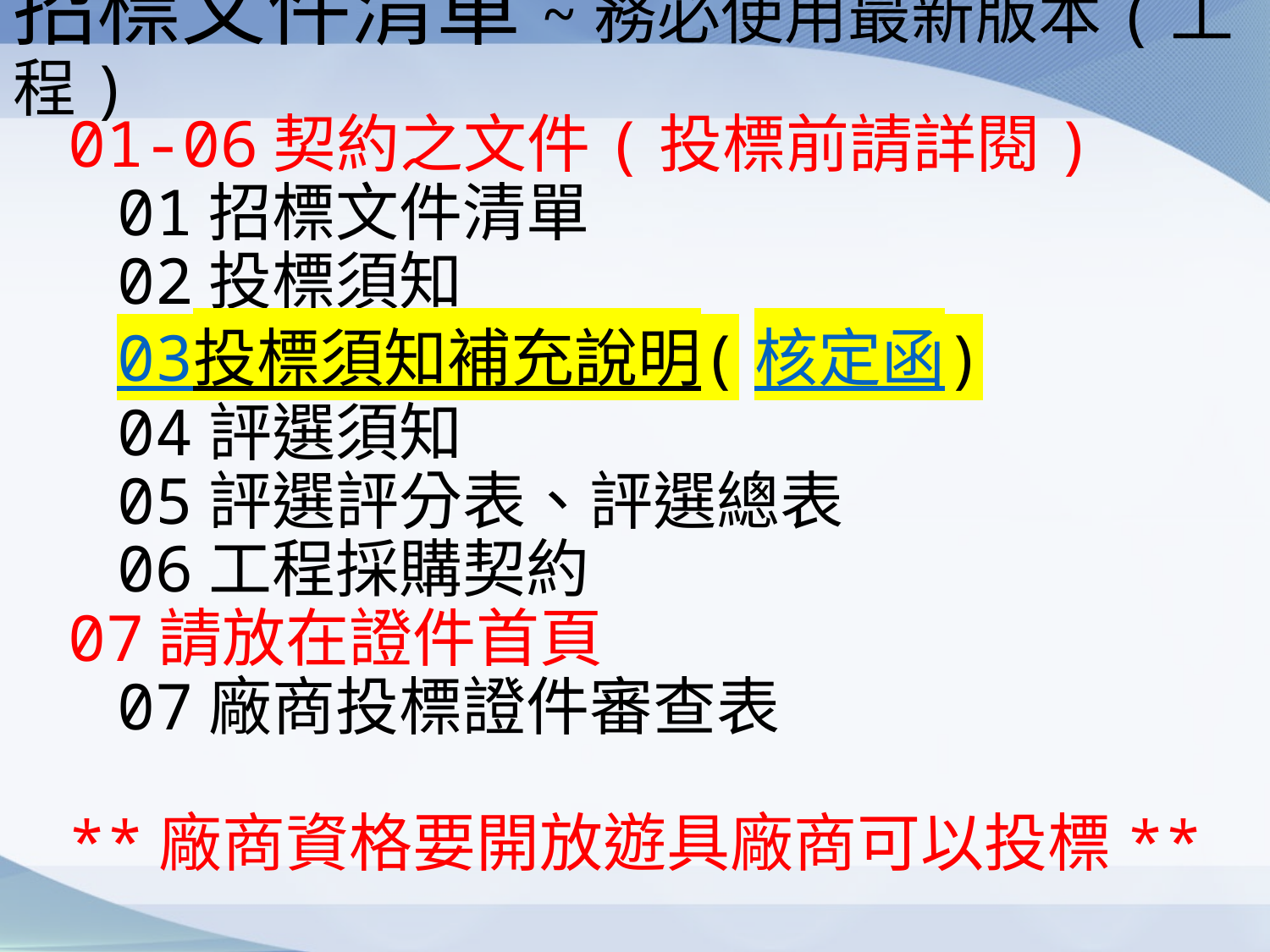

# 招標文件清單~務必使用最新版本(工程)
01-06契約之文件(投標前請詳閱)
01招標文件清單
02投標須知
03投標須知補充說明(核定函)
04評選須知
05評選評分表、評選總表
06工程採購契約
07請放在證件首頁
07廠商投標證件審查表

**廠商資格要開放遊具廠商可以投標**